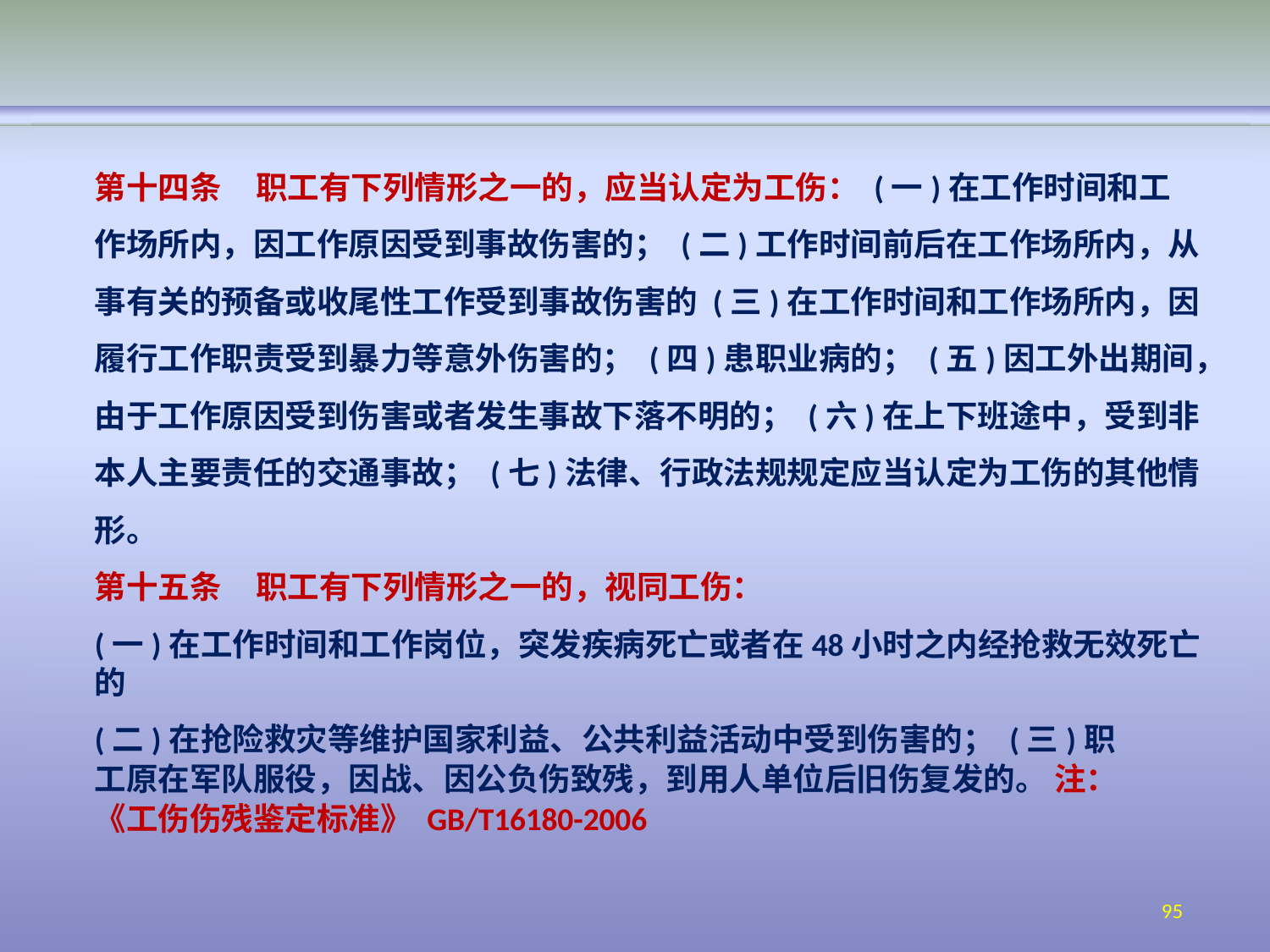

第十四条	职工有下列情形之一的，应当认定为工伤： (一)在工作时间和工作场所内，因工作原因受到事故伤害的； (二)工作时间前后在工作场所内，从事有关的预备或收尾性工作受到事故伤害的 (三)在工作时间和工作场所内，因履行工作职责受到暴力等意外伤害的； (四)患职业病的； (五)因工外出期间，由于工作原因受到伤害或者发生事故下落不明的； (六)在上下班途中，受到非本人主要责任的交通事故； (七)法律、行政法规规定应当认定为工伤的其他情形。
第十五条	职工有下列情形之一的，视同工伤：
(一)在工作时间和工作岗位，突发疾病死亡或者在48小时之内经抢救无效死亡的
(二)在抢险救灾等维护国家利益、公共利益活动中受到伤害的； (三)职工原在军队服役，因战、因公负伤致残，到用人单位后旧伤复发的。 注：《工伤伤残鉴定标准》 GB/T16180-2006
95